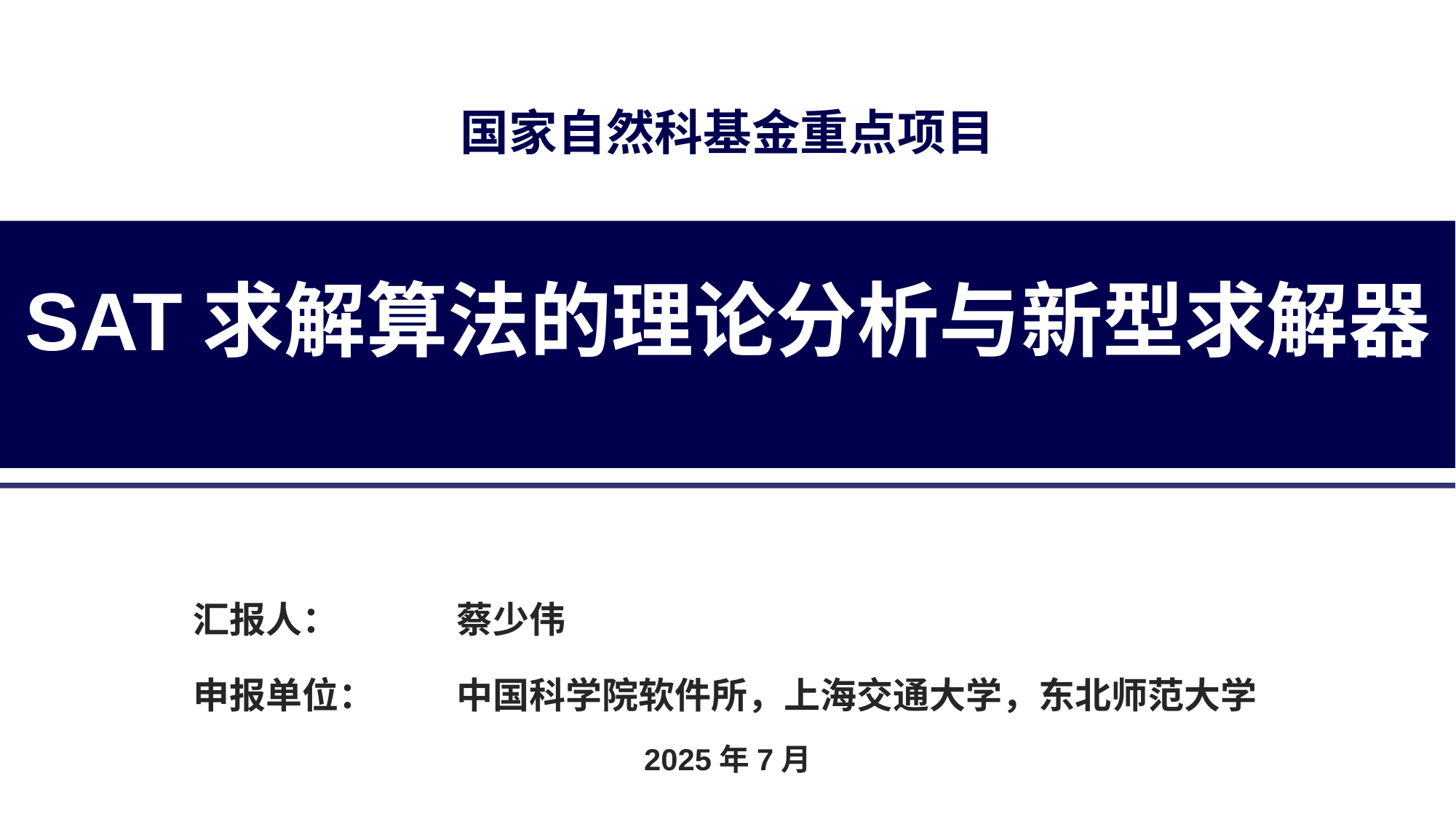

国家自然科基金重点项目

SAT求解算法的理论分析与新型求解器

| 汇报人： | 蔡少伟 |
| --- | --- |
| 申报单位： | 中国科学院软件所，上海交通大学，东北师范大学 |
2025年7月